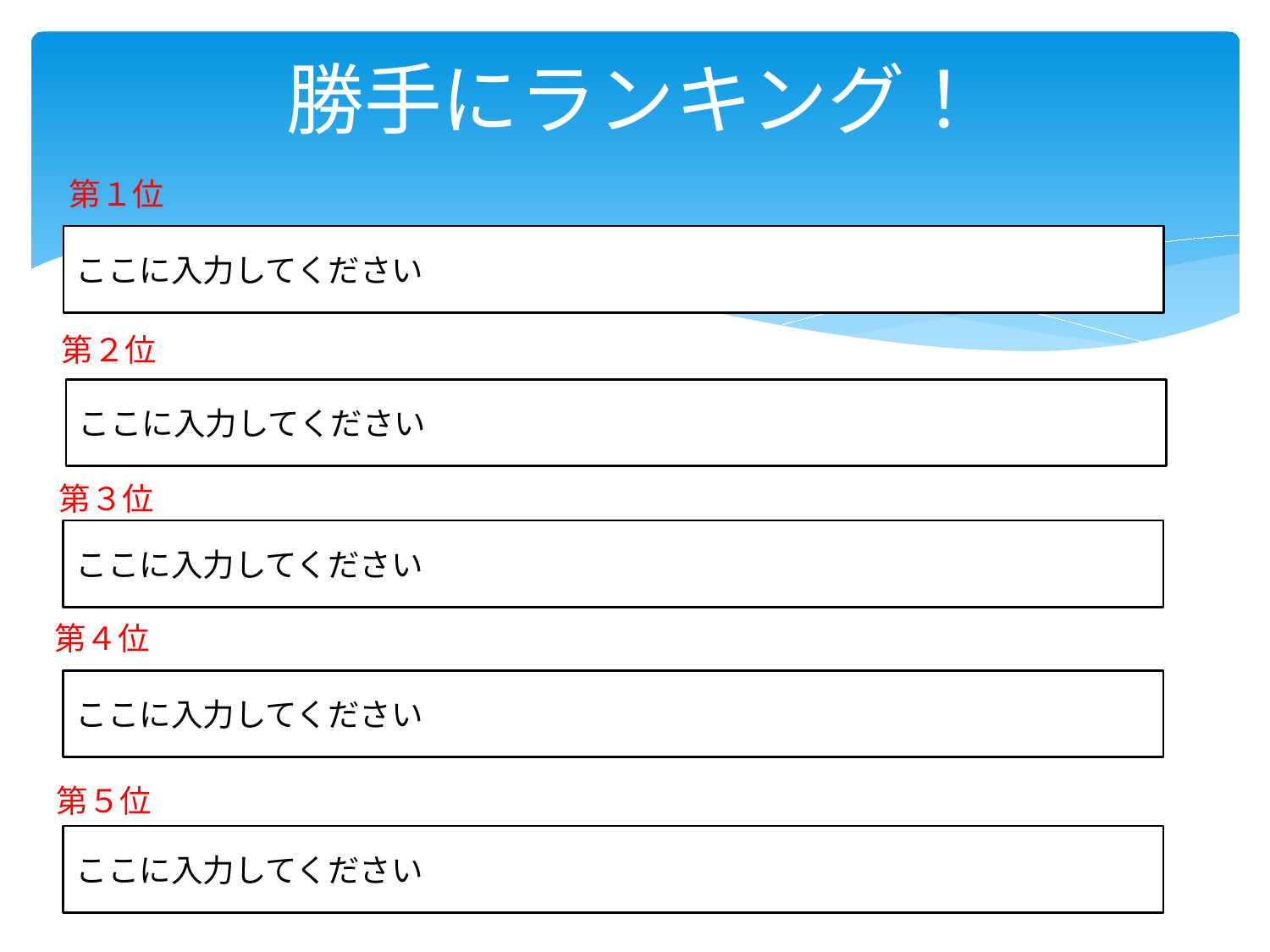

# 勝手にランキング！
第１位
ここに入力してください
第２位
ここに入力してください
第３位
ここに入力してください
第４位
ここに入力してください
第５位
ここに入力してください